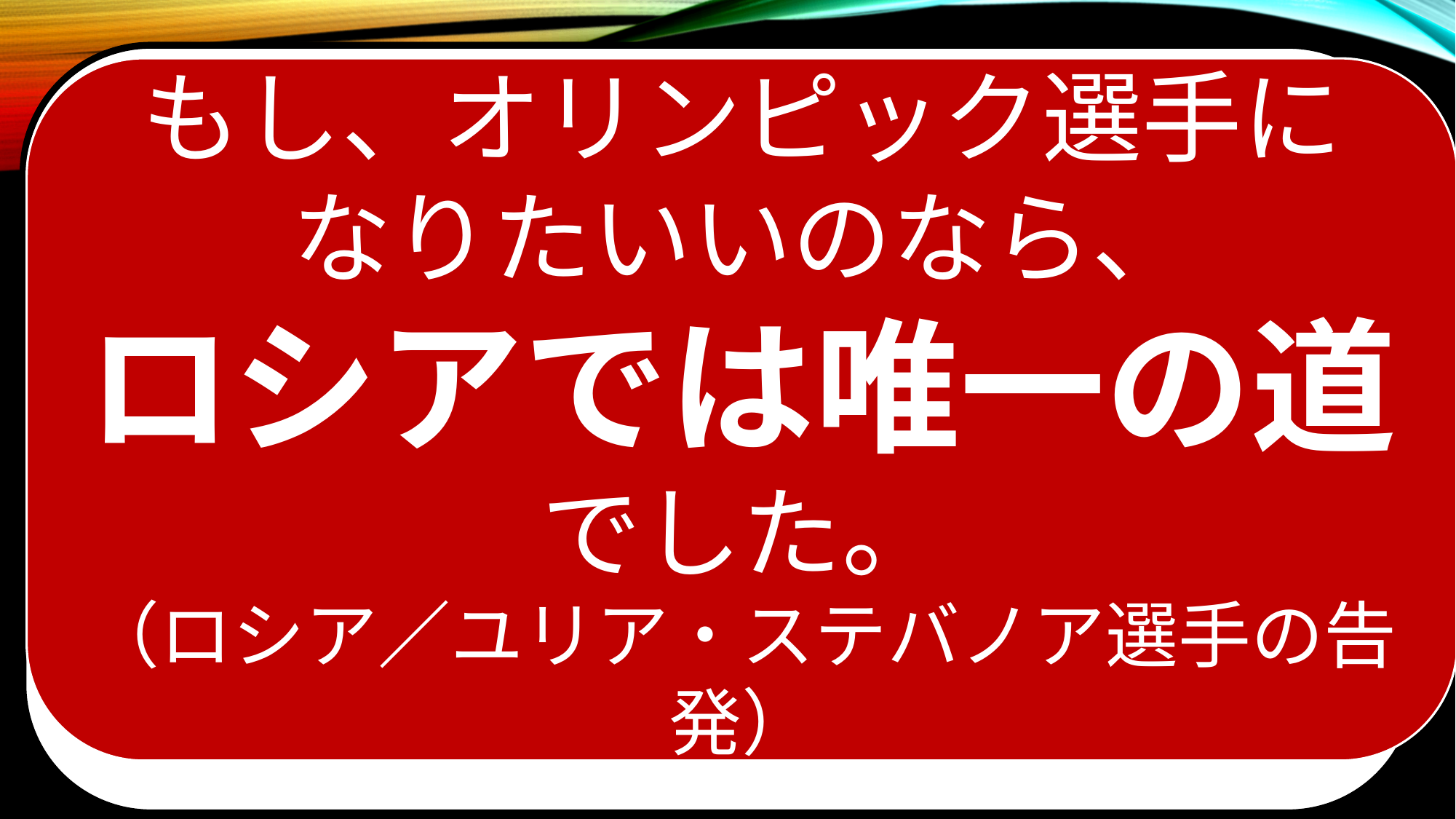

ユリア・ステバノワ選手が
ロシアの国家ぐるみのドーピングを告白するインタビューの画像
もし、オリンピック選手に
なりたいいのなら、
ロシアでは唯一の道でした。
（ロシア／ユリア・ステバノア選手の告発）
#